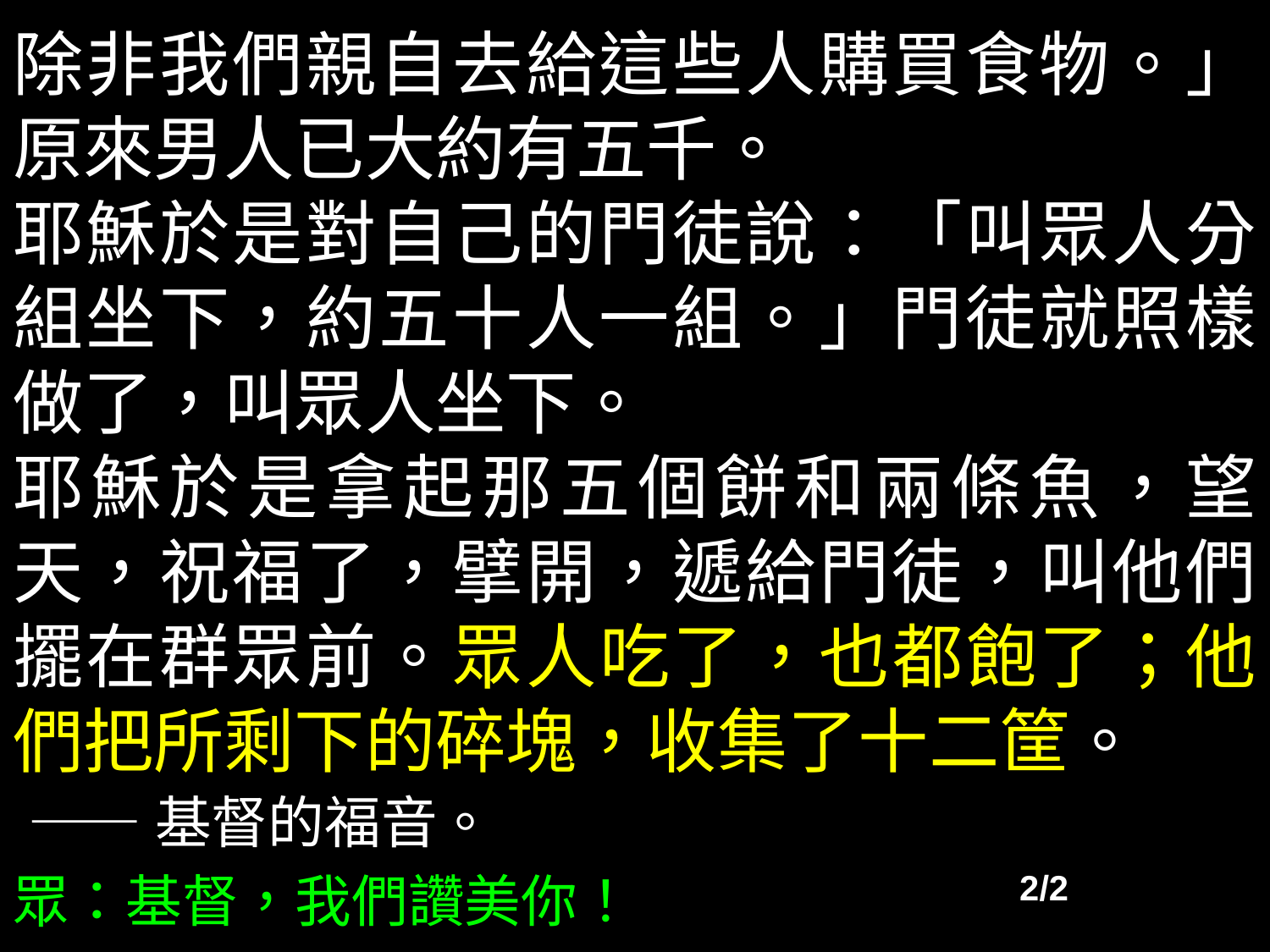

除非我們親自去給這些人購買食物。」原來男人已大約有五千。
耶穌於是對自己的門徒說：「叫眾人分組坐下，約五十人一組。」門徒就照樣做了，叫眾人坐下。
耶穌於是拿起那五個餅和兩條魚，望天，祝福了，擘開，遞給門徒，叫他們擺在群眾前。眾人吃了，也都飽了；他們把所剩下的碎塊，收集了十二筐。
 ——基督的福音。
眾：基督，我們讚美你！

2/2